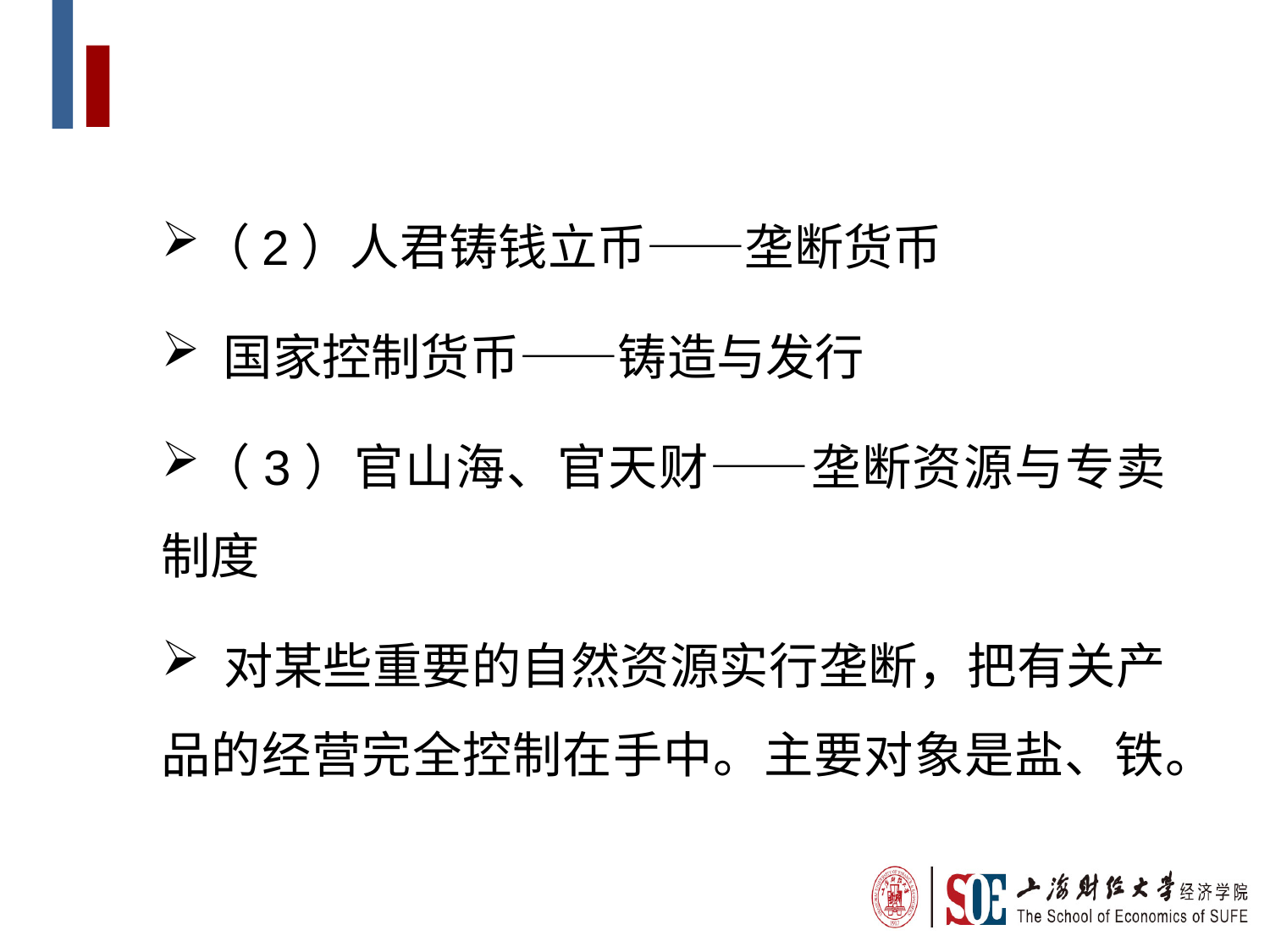

（2）人君铸钱立币——垄断货币
 国家控制货币——铸造与发行
（3）官山海、官天财——垄断资源与专卖制度
 对某些重要的自然资源实行垄断，把有关产品的经营完全控制在手中。主要对象是盐、铁。